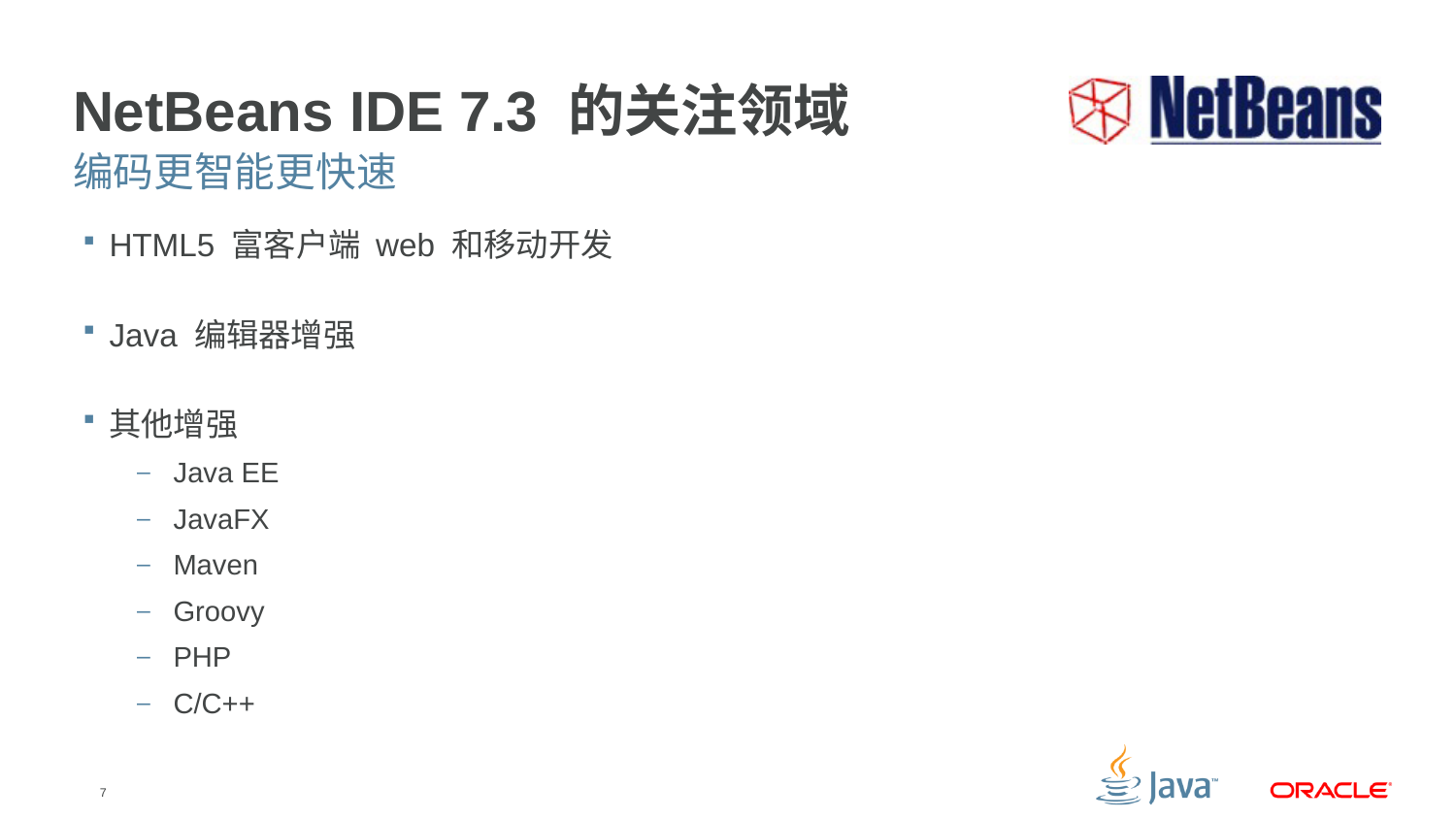

# NetBeans IDE 7.3 的关注领域
编码更智能更快速
HTML5 富客户端 web 和移动开发
Java 编辑器增强
其他增强
Java EE
JavaFX
Maven
Groovy
PHP
C/C++